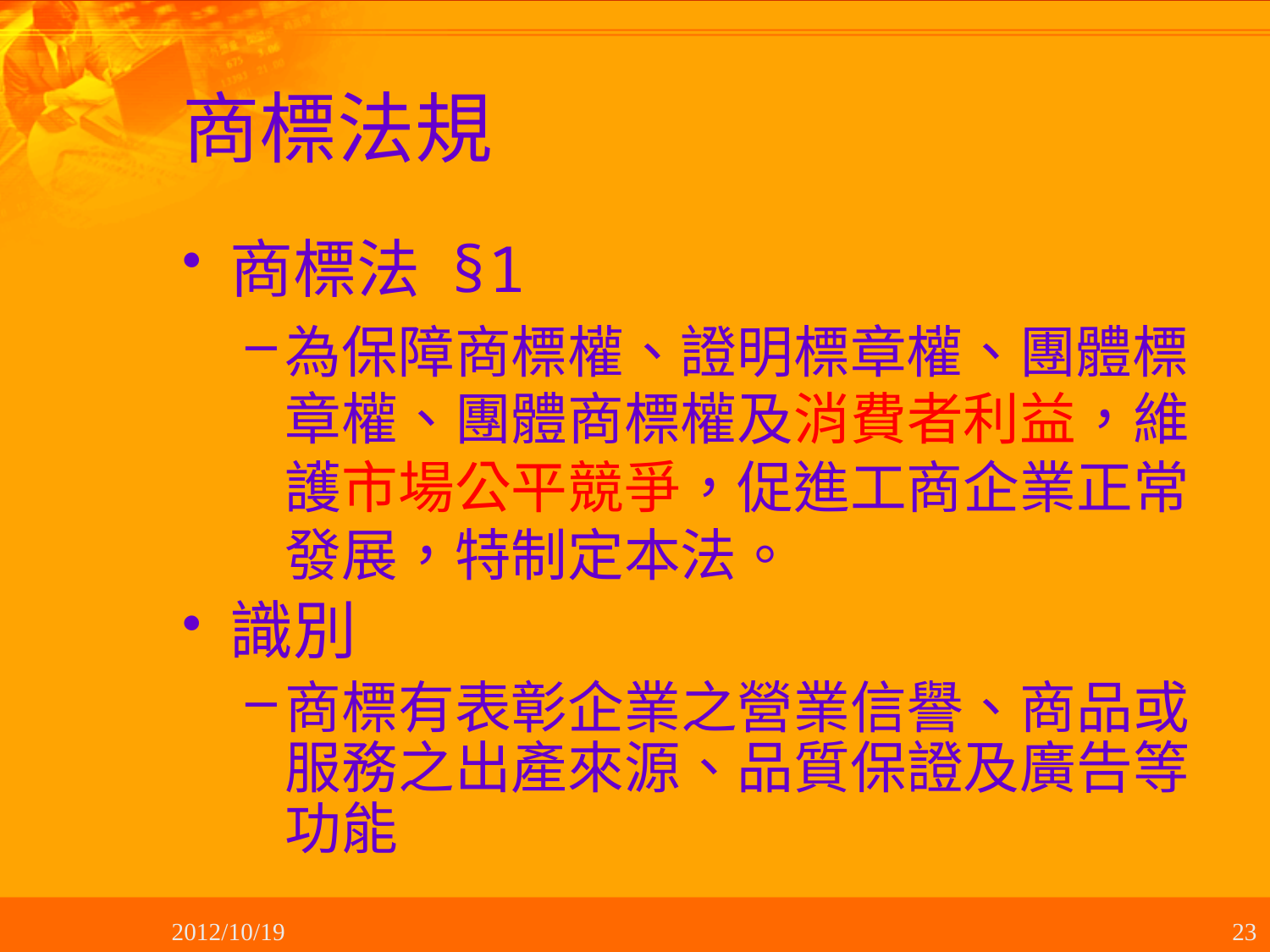

# 商標法規
商標法 §1
為保障商標權、證明標章權、團體標章權、團體商標權及消費者利益，維護市場公平競爭，促進工商企業正常發展，特制定本法。
識別
商標有表彰企業之營業信譽、商品或服務之出產來源、品質保證及廣告等功能
2012/10/19
23